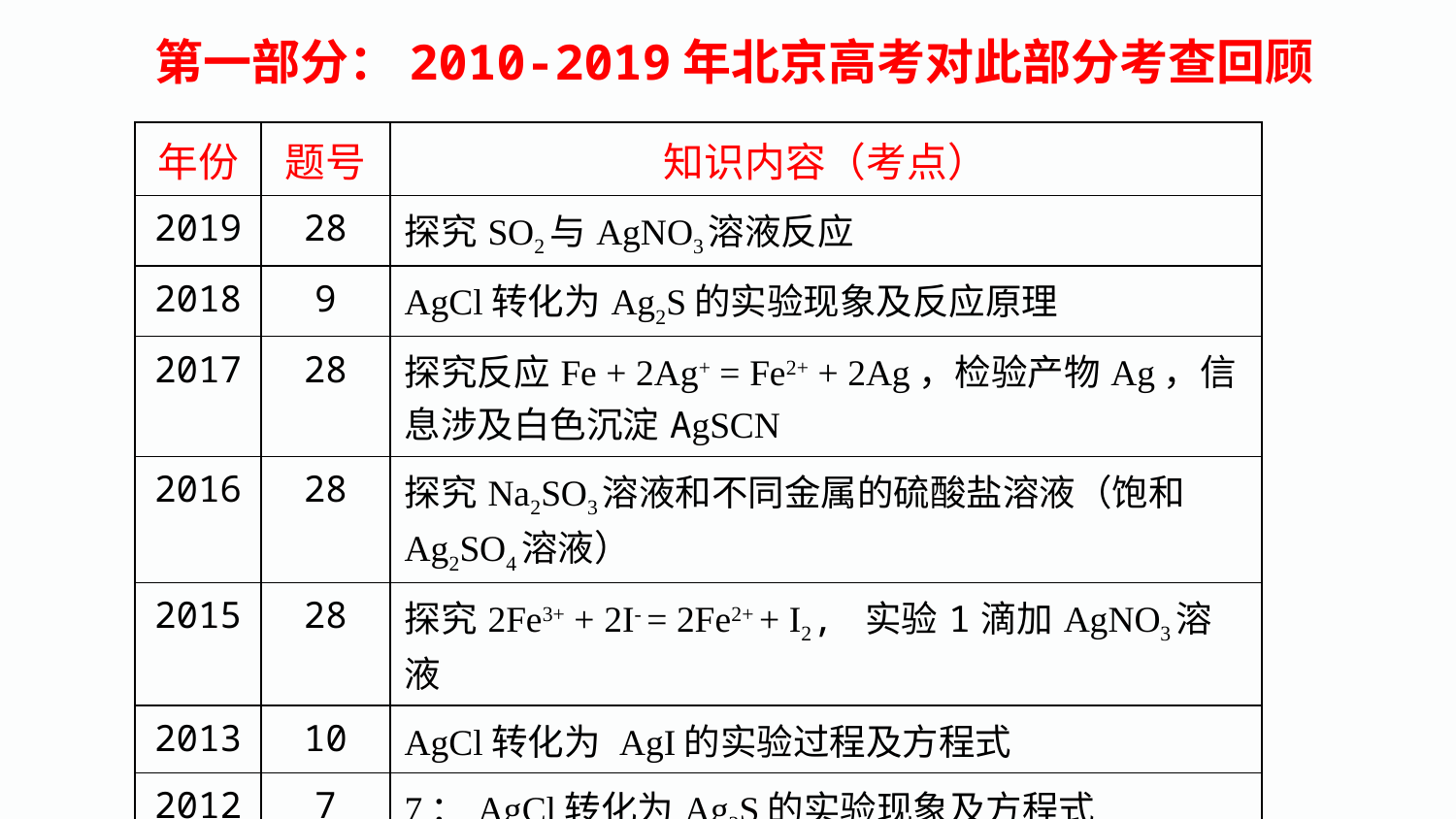

第一部分：2010-2019年北京高考对此部分考查回顾
| 年份 | 题号 | 知识内容（考点） |
| --- | --- | --- |
| 2019 | 28 | 探究SO2与AgNO3溶液反应 |
| 2018 | 9 | AgCl转化为Ag2S的实验现象及反应原理 |
| 2017 | 28 | 探究反应Fe + 2Ag+ = Fe2+ + 2Ag，检验产物Ag，信息涉及白色沉淀AgSCN |
| 2016 | 28 | 探究Na2SO3溶液和不同金属的硫酸盐溶液（饱和Ag2SO4溶液） |
| 2015 | 28 | 探究2Fe3+ + 2I- = 2Fe2+ + I2, 实验1滴加AgNO3溶液 |
| 2013 | 10 | AgCl转化为 AgI的实验过程及方程式 |
| 2012 | 7 27 | 7：AgCl转化为Ag2S的实验现象及方程式 27：加热银氨溶液可能析出银镜的实验探究 |